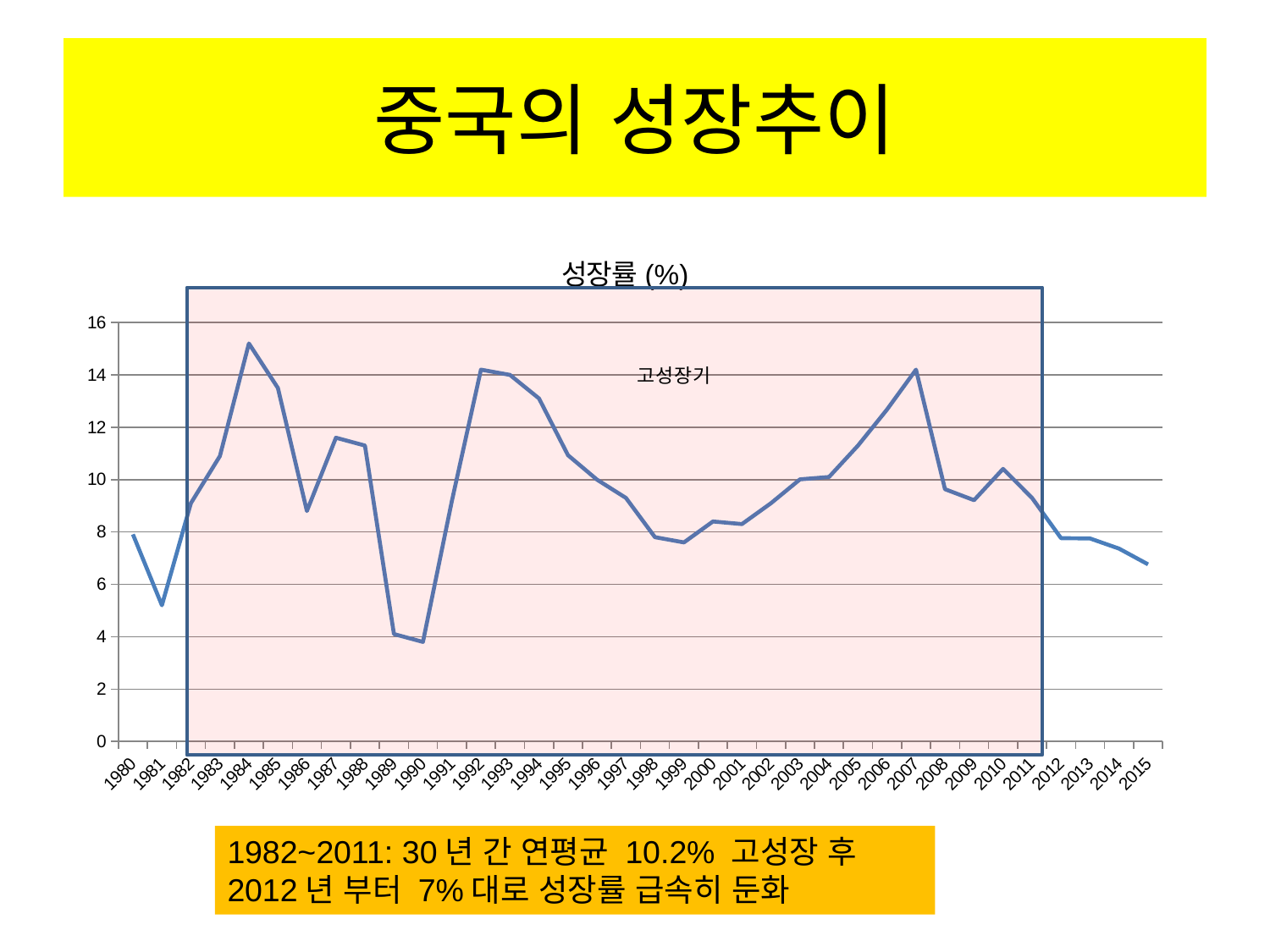

# 중국의 성장추이

### Chart: 성장률(%)

| Category | 성장률(%) |
|---|---|
| 1980 | 7.91 |
| 1981 | 5.2 |
| 1982 | 9.1 |
| 1983 | 10.9 |
| 1984 | 15.2 |
| 1985 | 13.5 |
| 1986 | 8.8 |
| 1987 | 11.6 |
| 1988 | 11.3 |
| 1989 | 4.1 |
| 1990 | 3.8 |
| 1991 | 9.200000000000001 |
| 1992 | 14.2 |
| 1993 | 14.0 |
| 1994 | 13.1 |
| 1995 | 10.933 |
| 1996 | 10.0 |
| 1997 | 9.3 |
| 1998 | 7.8 |
| 1999 | 7.6 |
| 2000 | 8.4 |
| 2001 | 8.3 |
| 2002 | 9.1 |
| 2003 | 10.01 |
| 2004 | 10.1 |
| 2005 | 11.3 |
| 2006 | 12.677 |
| 2007 | 14.2 |
| 2008 | 9.635 |
| 2009 | 9.213999999999999 |
| 2010 | 10.41 |
| 2011 | 9.3 |
| 2012 | 7.7629999999999955 |
| 2013 | 7.751 |
| 2014 | 7.3639999999999946 |
| 2015 | 6.762 |
1982~2011: 30년 간 연평균 10.2% 고성장 후
2012년 부터 7%대로 성장률 급속히 둔화